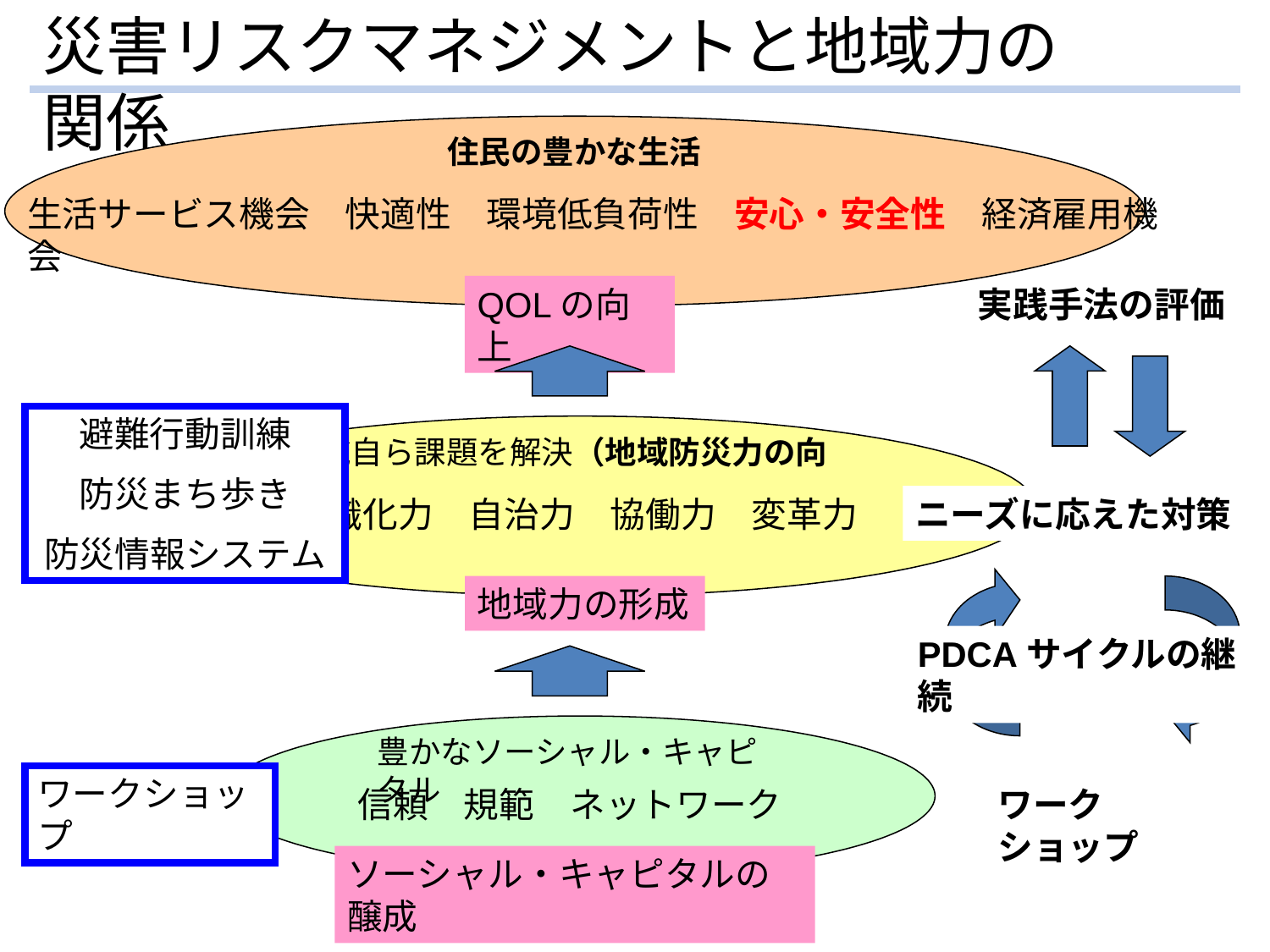

災害リスクマネジメントと地域力の関係

住民の豊かな生活
生活サービス機会　快適性　環境低負荷性　安心・安全性　経済雇用機会
QOLの向上
実践手法の評価

避難行動訓練
防災まち歩き
防災情報システム

地域自ら課題を解決（地域防災力の向上）
ニーズに応えた対策
組織化力　自治力　協働力　変革力

地域力の形成

PDCAサイクルの継続

豊かなソーシャル・キャピタル
信頼　規範　ネットワーク
ソーシャル・キャピタルの醸成
ワークショップ
ワークショップ